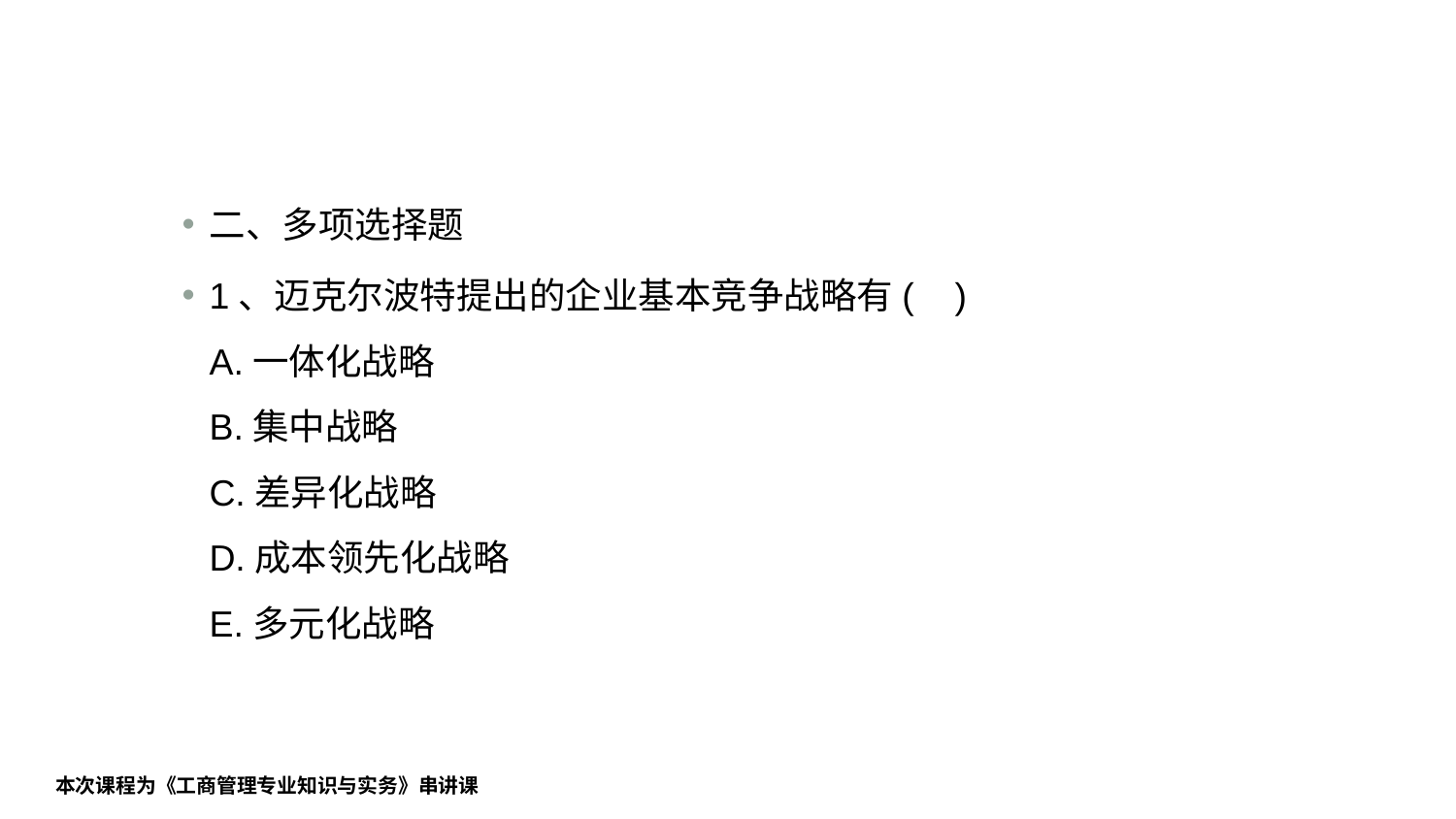

#
二、多项选择题
1、迈克尔波特提出的企业基本竞争战略有(    )
A.一体化战略
B.集中战略
C.差异化战略
D.成本领先化战略
E.多元化战略